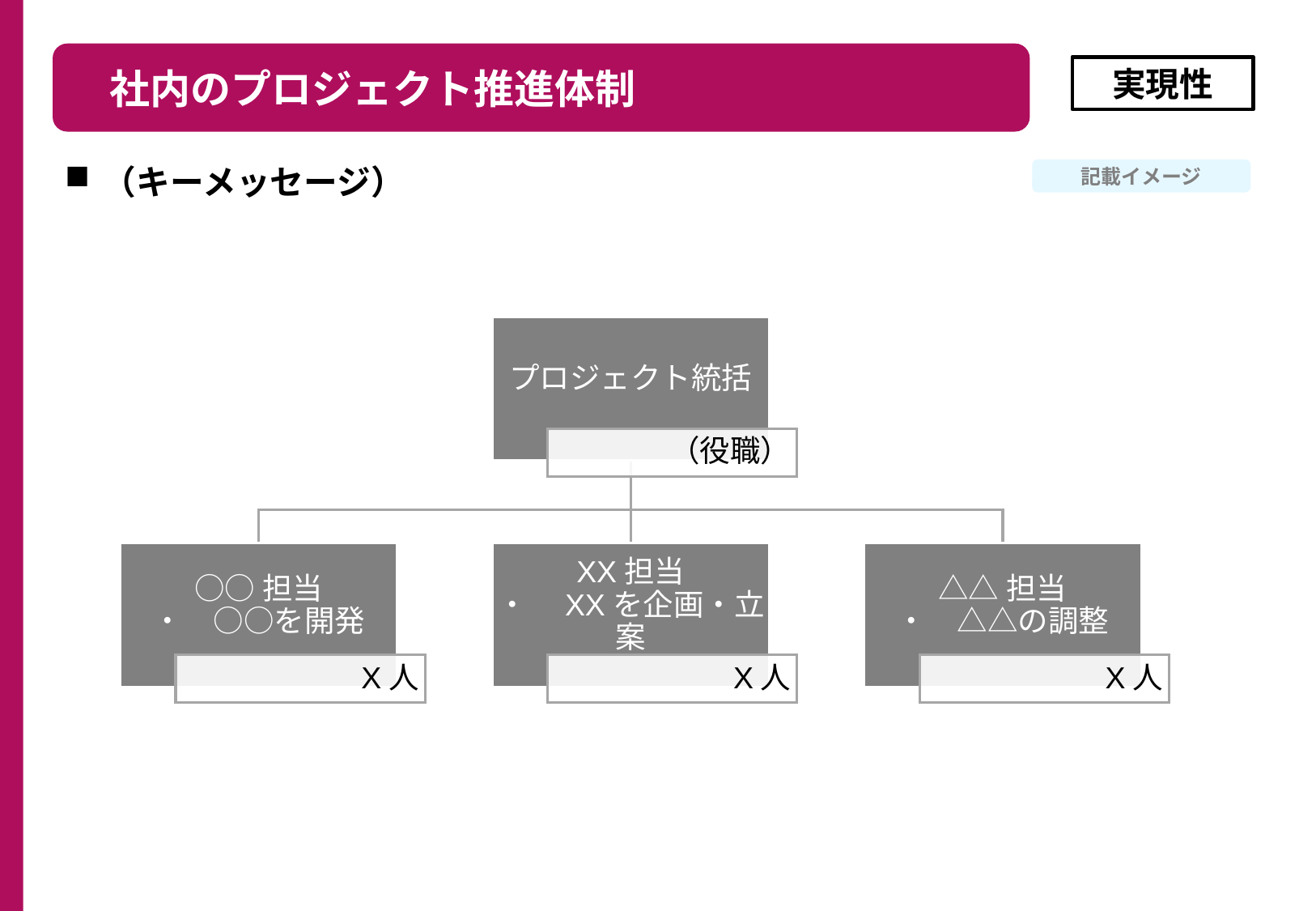

社内のプロジェクト推進体制
実現性
（キーメッセージ）
記載イメージ
プロジェクト統括
（役職）
○○担当
・　○○を開発
X人
XX担当
・　XXを企画・立案
X人
△△担当
・　△△の調整
X人